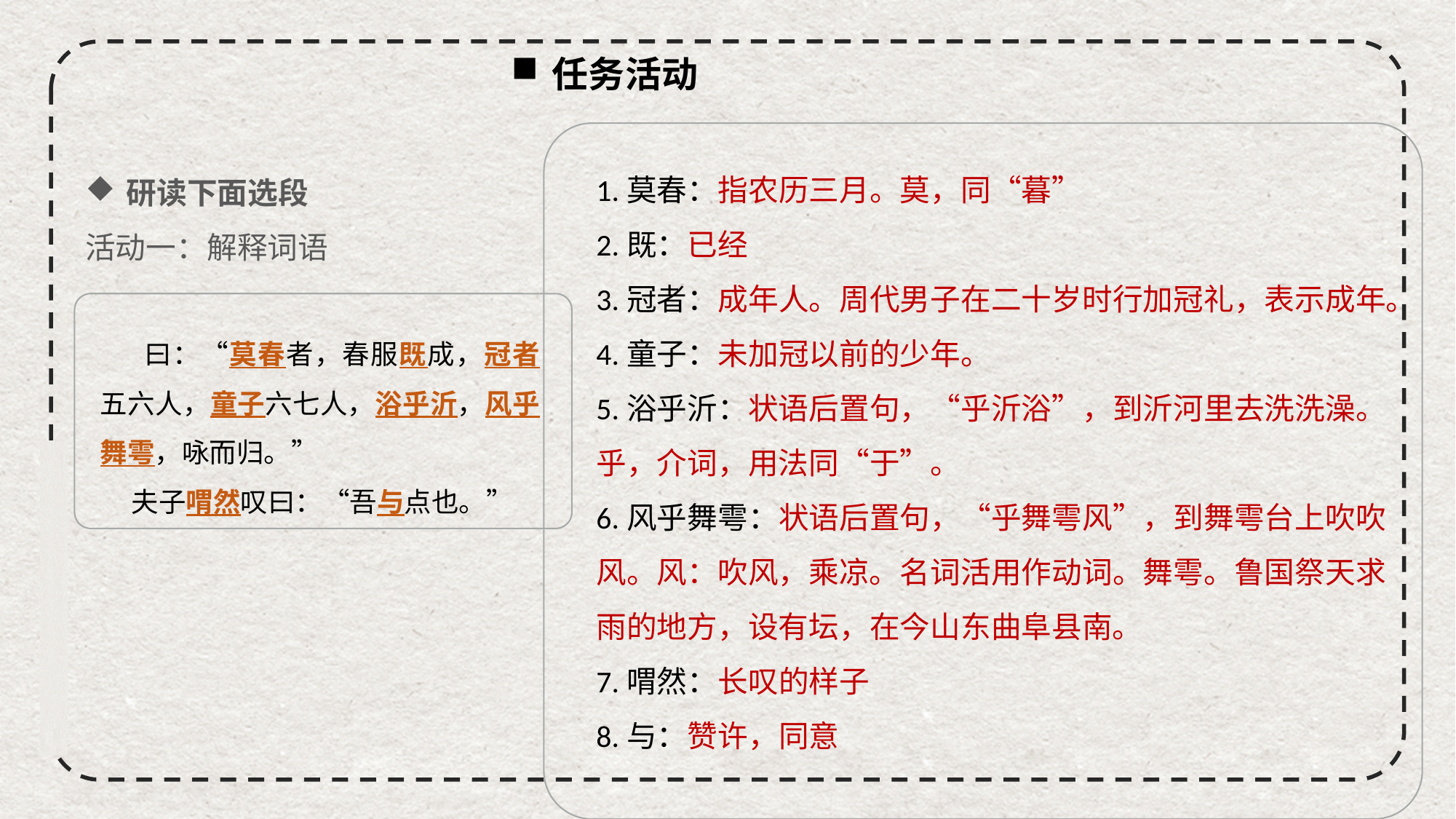

任务活动

1.莫春：指农历三月。莫，同“暮”
2.既：已经
3.冠者：成年人。周代男子在二十岁时行加冠礼，表示成年。
4.童子：未加冠以前的少年。
5.浴乎沂：状语后置句，“乎沂浴”，到沂河里去洗洗澡。乎，介词，用法同“于”。
6.风乎舞雩：状语后置句，“乎舞雩风”，到舞雩台上吹吹风。风：吹风，乘凉。名词活用作动词。舞雩。鲁国祭天求雨的地方，设有坛，在今山东曲阜县南。
7.喟然：长叹的样子
8.与：赞许，同意
研读下面选段
活动一：解释词语

     曰：“莫春者，春服既成，冠者五六人，童子六七人，浴乎沂，风乎舞雩，咏而归。”
    夫子喟然叹曰：“吾与点也。”